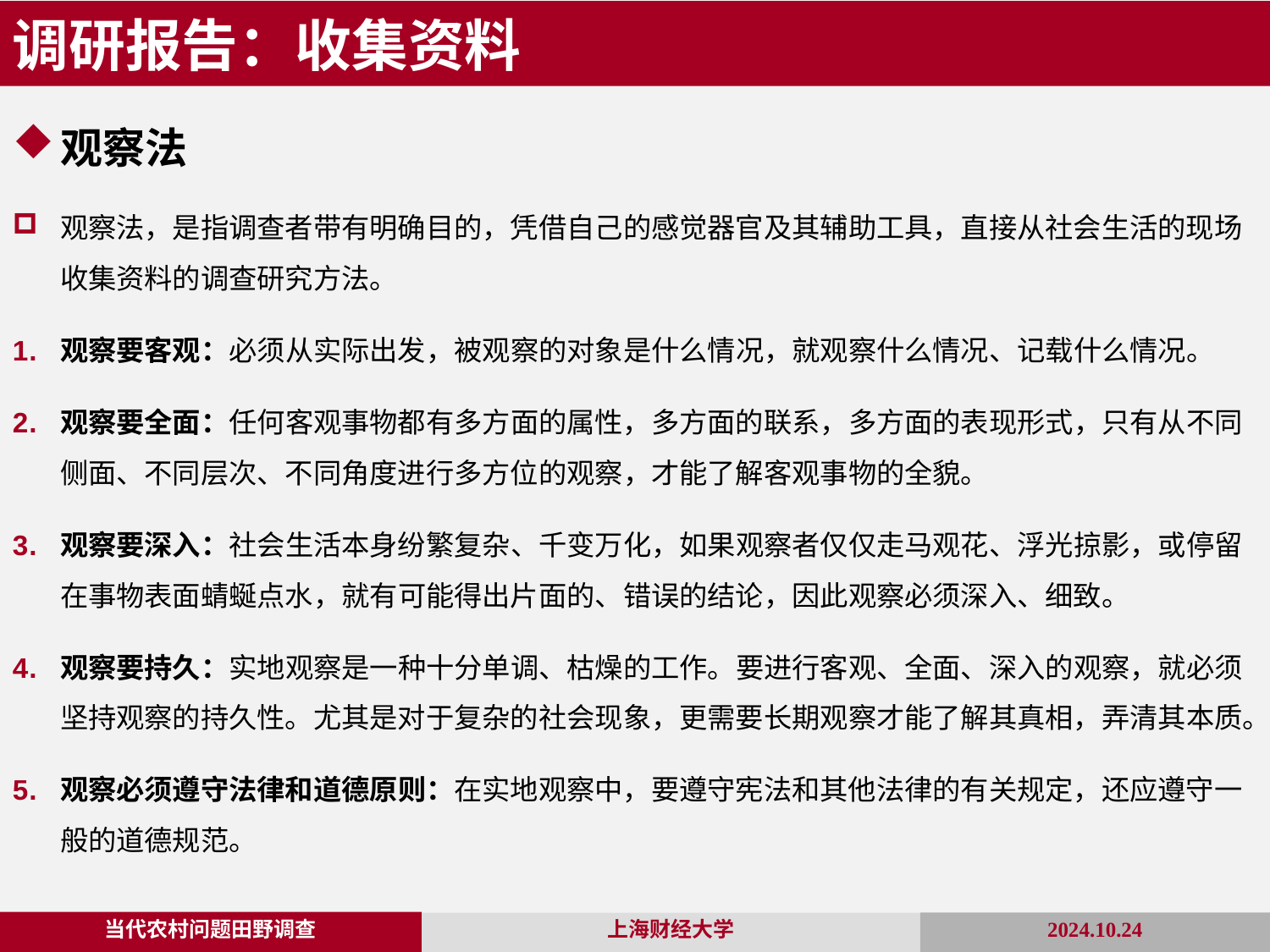

调研报告：收集资料
观察法
观察法，是指调查者带有明确目的，凭借自己的感觉器官及其辅助工具，直接从社会生活的现场收集资料的调查研究方法。
观察要客观：必须从实际出发，被观察的对象是什么情况，就观察什么情况、记载什么情况。
观察要全面：任何客观事物都有多方面的属性，多方面的联系，多方面的表现形式，只有从不同侧面、不同层次、不同角度进行多方位的观察，才能了解客观事物的全貌。
观察要深入：社会生活本身纷繁复杂、千变万化，如果观察者仅仅走马观花、浮光掠影，或停留在事物表面蜻蜒点水，就有可能得出片面的、错误的结论，因此观察必须深入、细致。
观察要持久：实地观察是一种十分单调、枯燥的工作。要进行客观、全面、深入的观察，就必须坚持观察的持久性。尤其是对于复杂的社会现象，更需要长期观察才能了解其真相，弄清其本质。
观察必须遵守法律和道德原则：在实地观察中，要遵守宪法和其他法律的有关规定，还应遵守一般的道德规范。
当代农村问题田野调查
2024.10.24
上海财经大学